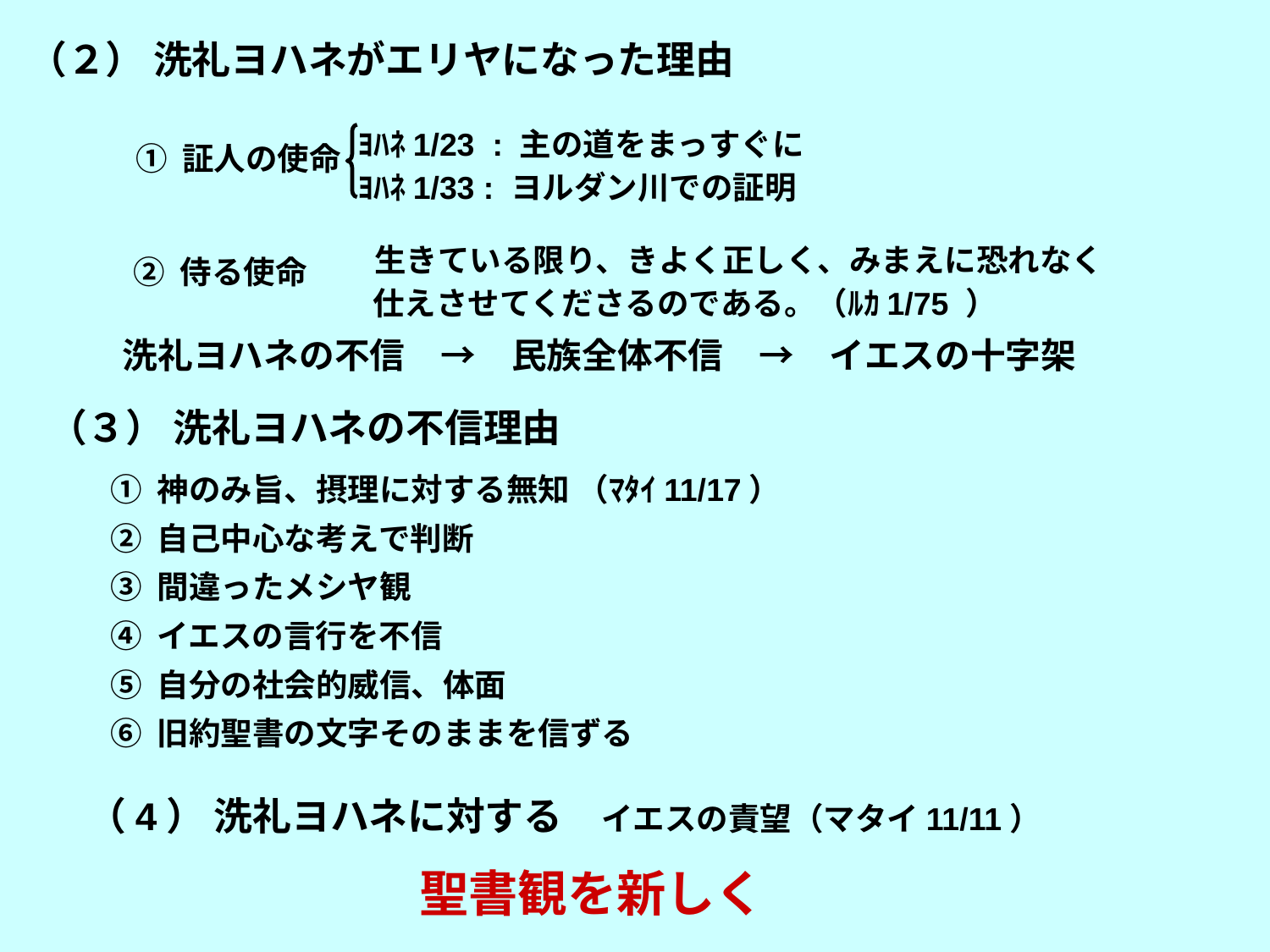

（２） 洗礼ヨハネがエリヤになった理由
ﾖﾊﾈ1/23  : 主の道をまっすぐに
ﾖﾊﾈ1/33 : ヨルダン川での証明

① 証人の使命
 生きている限り、きよく正しく、みまえに恐れなく
 仕えさせてくださるのである。（ﾙｶ1/75 ）
② 侍る使命
洗礼ヨハネの不信　→　民族全体不信　→　イエスの十字架
（３） 洗礼ヨハネの不信理由
① 神のみ旨、摂理に対する無知 （ﾏﾀｲ11/17）
② 自己中心な考えで判断
③ 間違ったメシヤ観
④ イエスの言行を不信
⑤ 自分の社会的威信、体面
⑥ 旧約聖書の文字そのままを信ずる
（4） 洗礼ヨハネに対する　イエスの責望（マタイ11/11）
聖書観を新しく